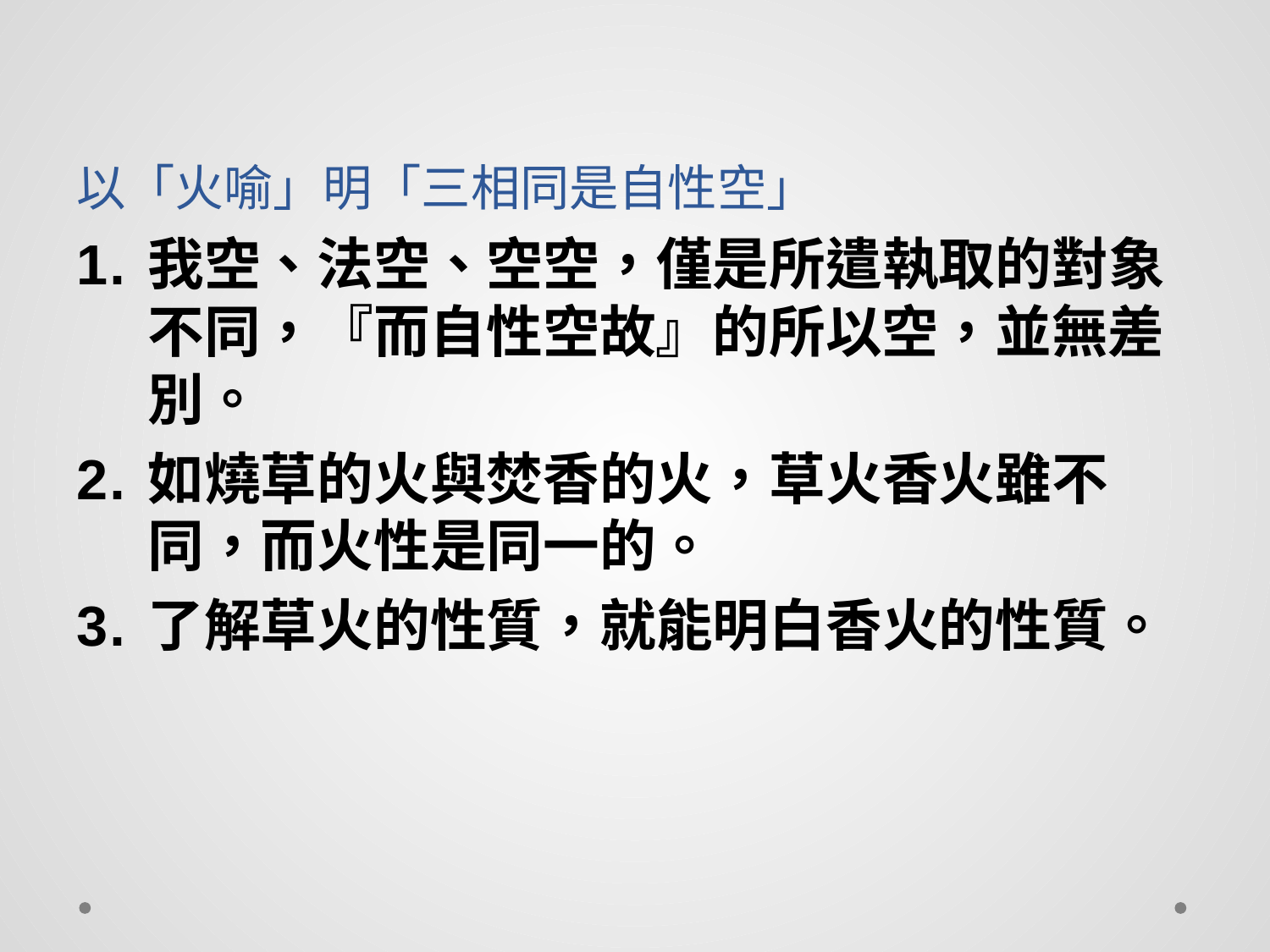

# 以「火喻」明「三相同是自性空」
我空、法空、空空，僅是所遣執取的對象不同，『而自性空故』的所以空，並無差別。
如燒草的火與焚香的火，草火香火雖不同，而火性是同一的。
了解草火的性質，就能明白香火的性質。